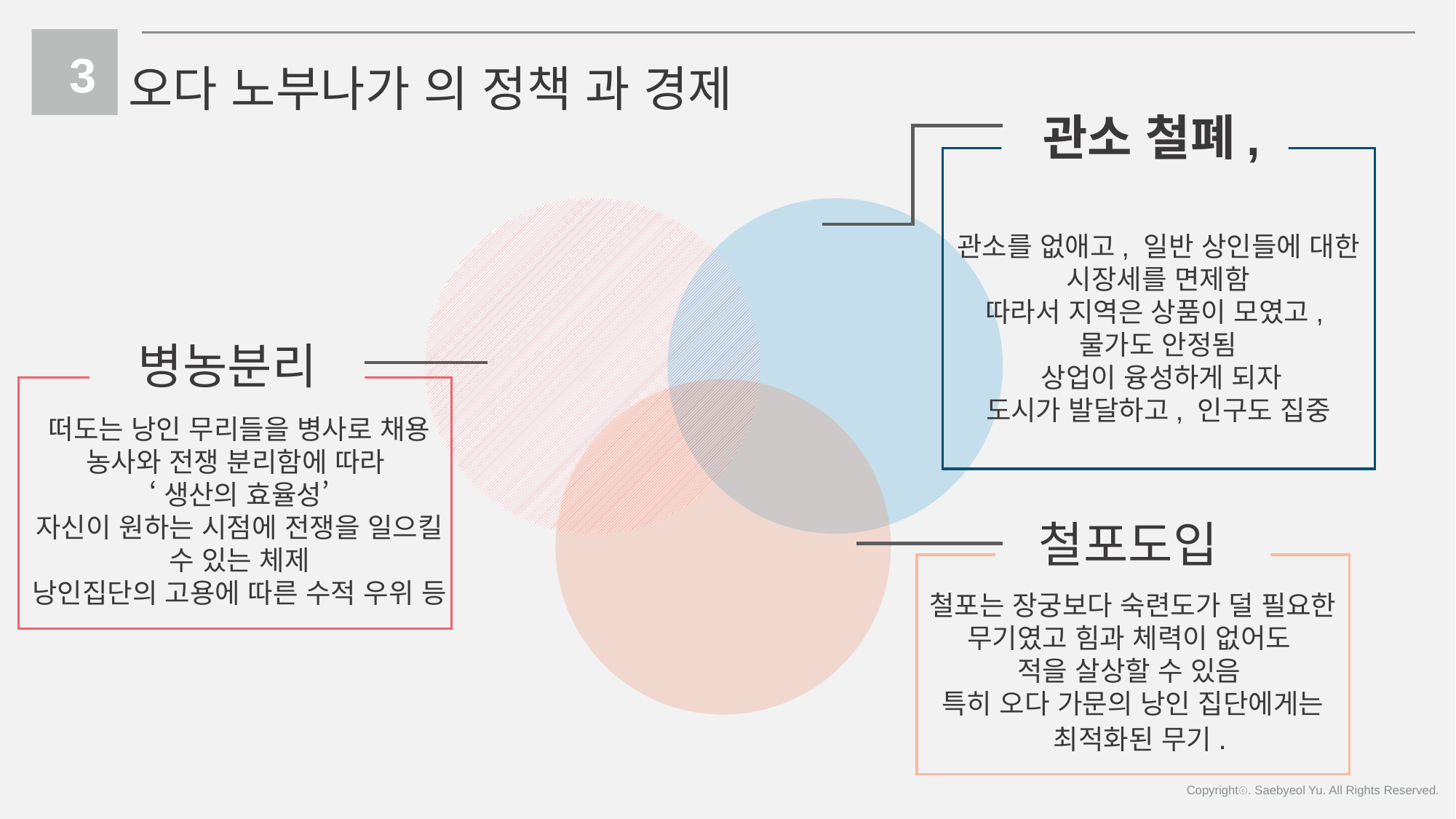

3
오다 노부나가 의 정책 과 경제
관소 철폐,

관소를 없애고, 일반 상인들에 대한 시장세를 면제함
따라서 지역은 상품이 모였고,
물가도 안정됨
 상업이 융성하게 되자
도시가 발달하고, 인구도 집중

병농분리

떠도는 낭인 무리들을 병사로 채용
농사와 전쟁 분리함에 따라
‘생산의 효율성’
자신이 원하는 시점에 전쟁을 일으킬 수 있는 체제
낭인집단의 고용에 따른 수적 우위 등

철포도입

철포는 장궁보다 숙련도가 덜 필요한 무기였고 힘과 체력이 없어도
적을 살상할 수 있음
특히 오다 가문의 낭인 집단에게는
 최적화된 무기.